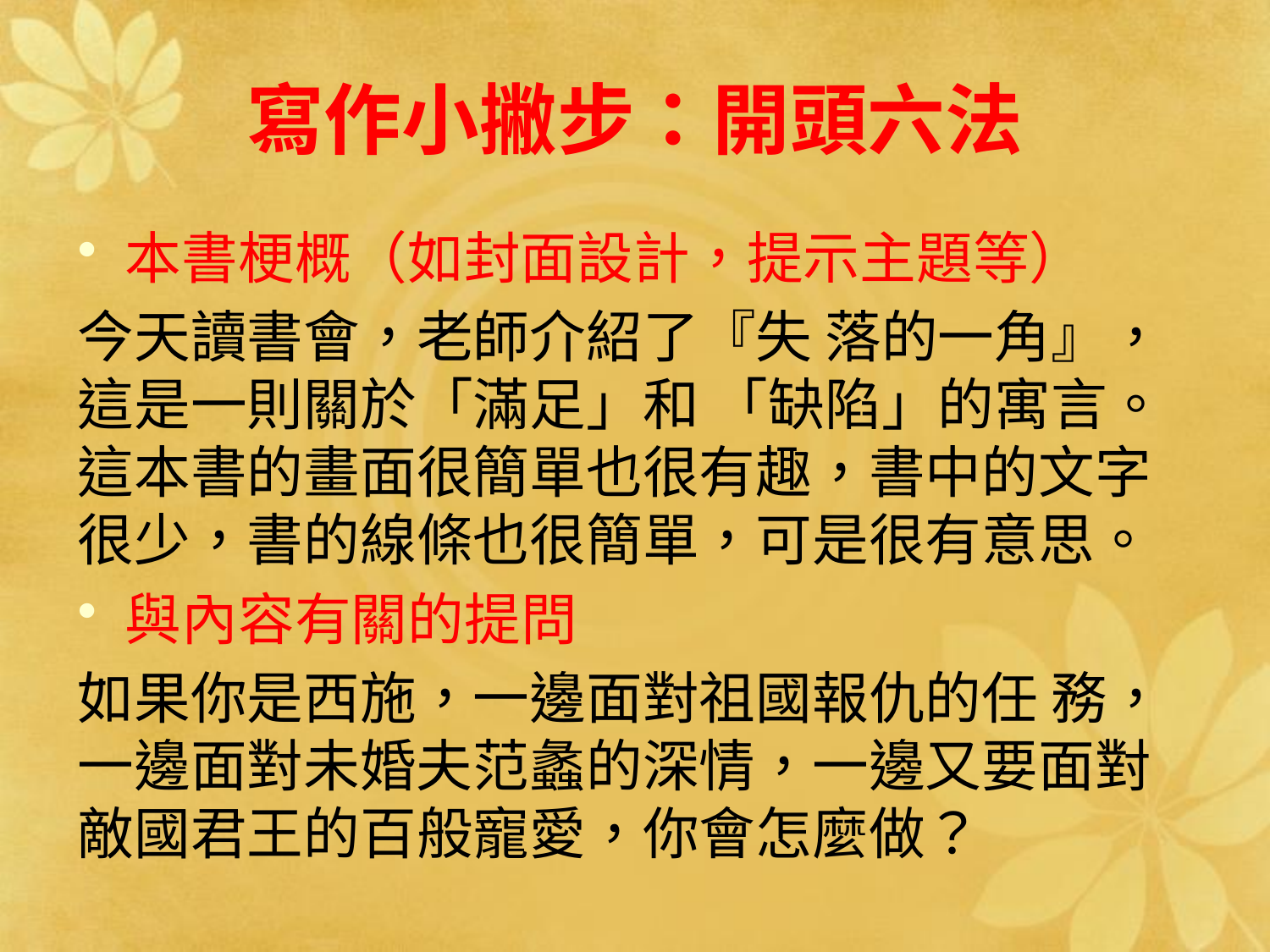

# 寫作小撇步：開頭六法
本書梗概（如封面設計，提示主題等）
今天讀書會，老師介紹了『失 落的一角』，這是一則關於「滿足」和 「缺陷」的寓言。這本書的畫面很簡單也很有趣，書中的文字很少，書的線條也很簡單，可是很有意思。
與內容有關的提問
如果你是西施，一邊面對祖國報仇的任 務，一邊面對未婚夫范蠡的深情，一邊又要面對敵國君王的百般寵愛，你會怎麼做？